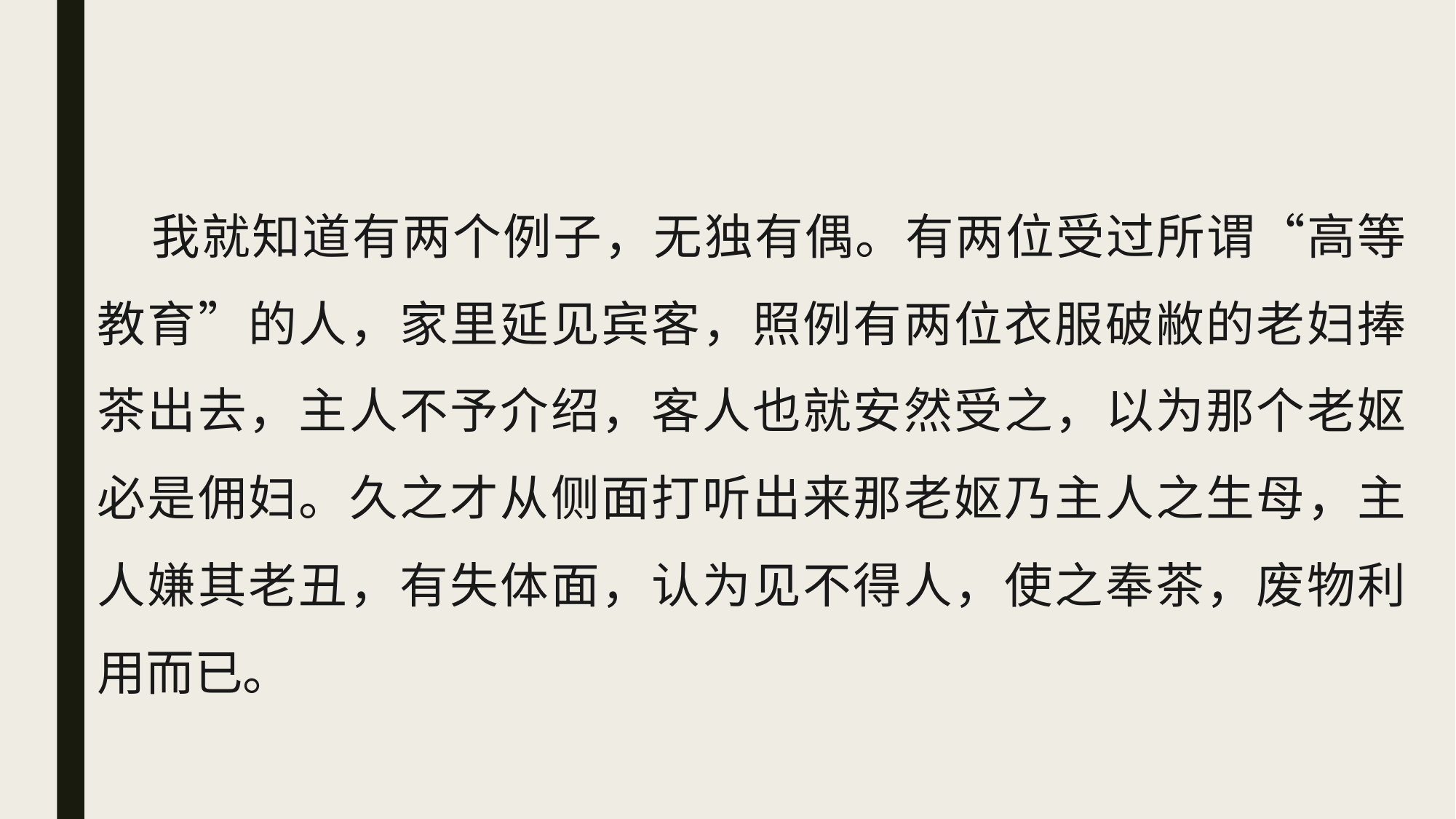

我就知道有两个例子，无独有偶。有两位受过所谓“高等教育”的人，家里延见宾客，照例有两位衣服破敝的老妇捧茶出去，主人不予介绍，客人也就安然受之，以为那个老妪必是佣妇。久之才从侧面打听出来那老妪乃主人之生母，主人嫌其老丑，有失体面，认为见不得人，使之奉茶，废物利用而已。